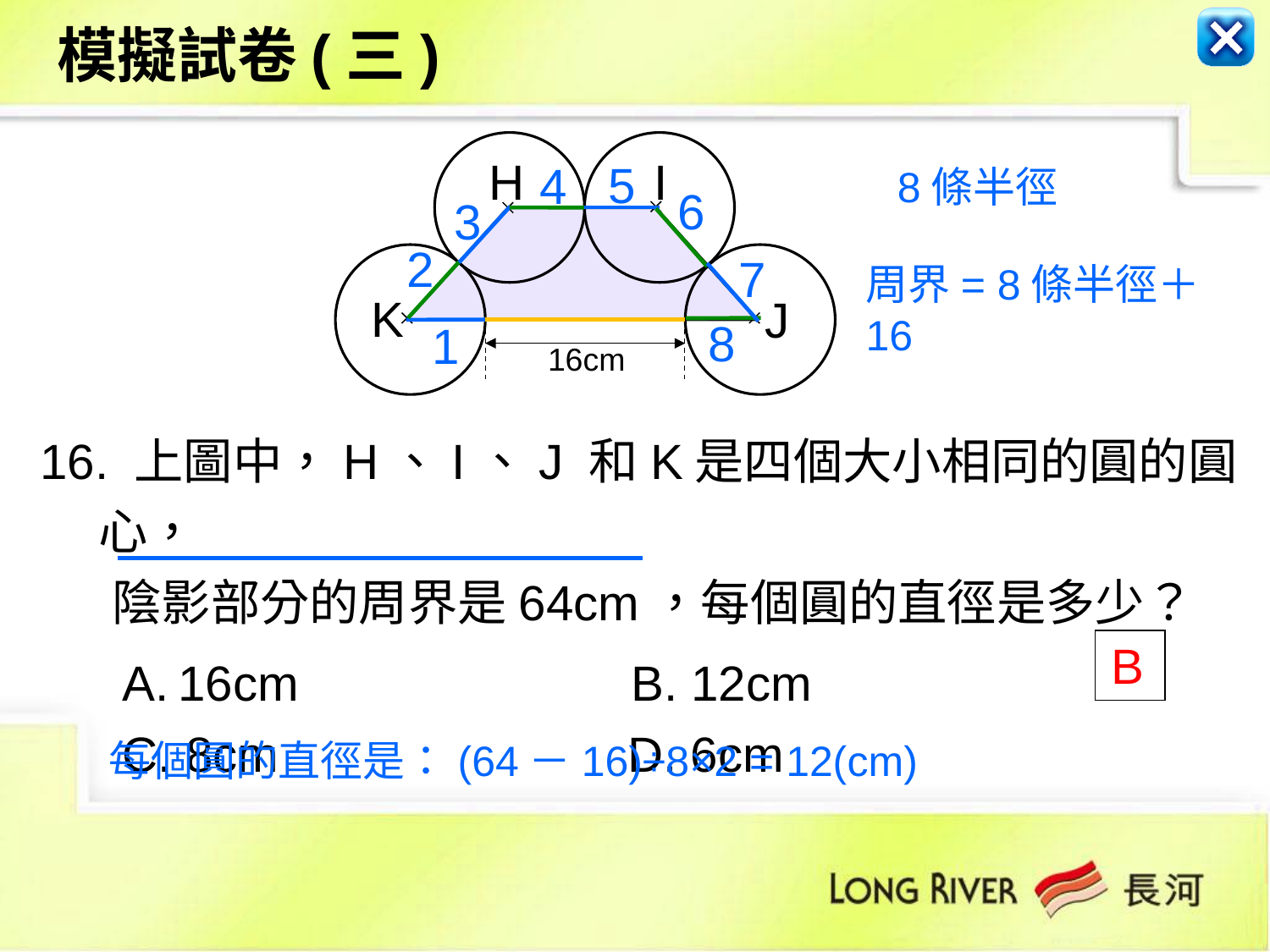

模擬試卷(三)

16cm
H
I
K
J
5
4
8條半徑
6
3
2
7
周界= 8條半徑＋16
8
1
  16. 上圖中，H、I、J 和K是四個大小相同的圓的圓心，
        陰影部分的周界是64cm，每個圓的直徑是多少？
        A. 16cm 		           B. 12cm
        C. 8cm 	                    D. 6cm

 B
每個圓的直徑是：(64－16)÷8×2 = 12(cm)